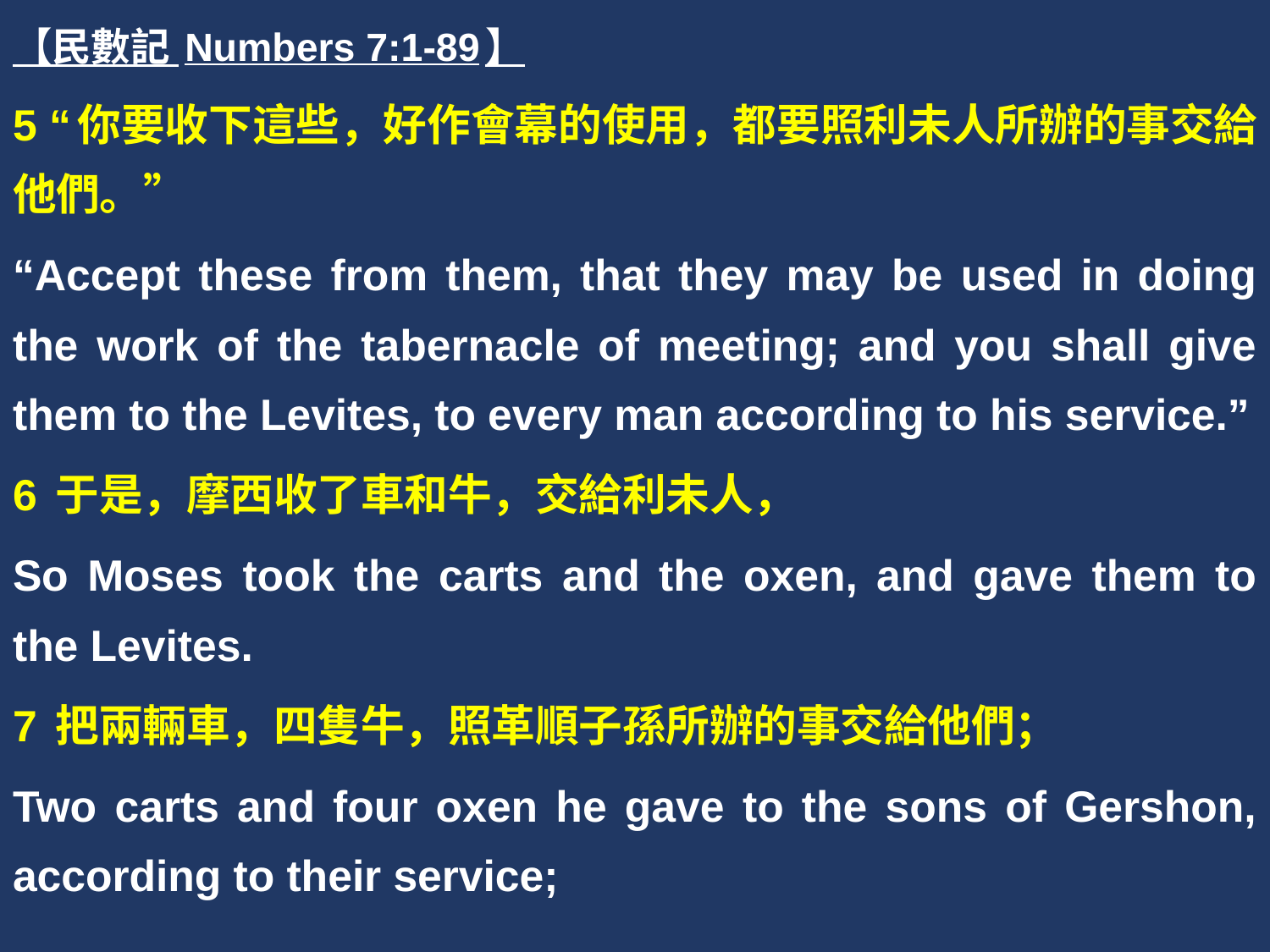

【民數記 Numbers 7:1-89】
5 “你要收下這些，好作會幕的使用，都要照利未人所辦的事交給他們。”
“Accept these from them, that they may be used in doing the work of the tabernacle of meeting; and you shall give them to the Levites, to every man according to his service.”
6 于是，摩西收了車和牛，交給利未人，
So Moses took the carts and the oxen, and gave them to the Levites.
7 把兩輛車，四隻牛，照革順子孫所辦的事交給他們；
Two carts and four oxen he gave to the sons of Gershon, according to their service;